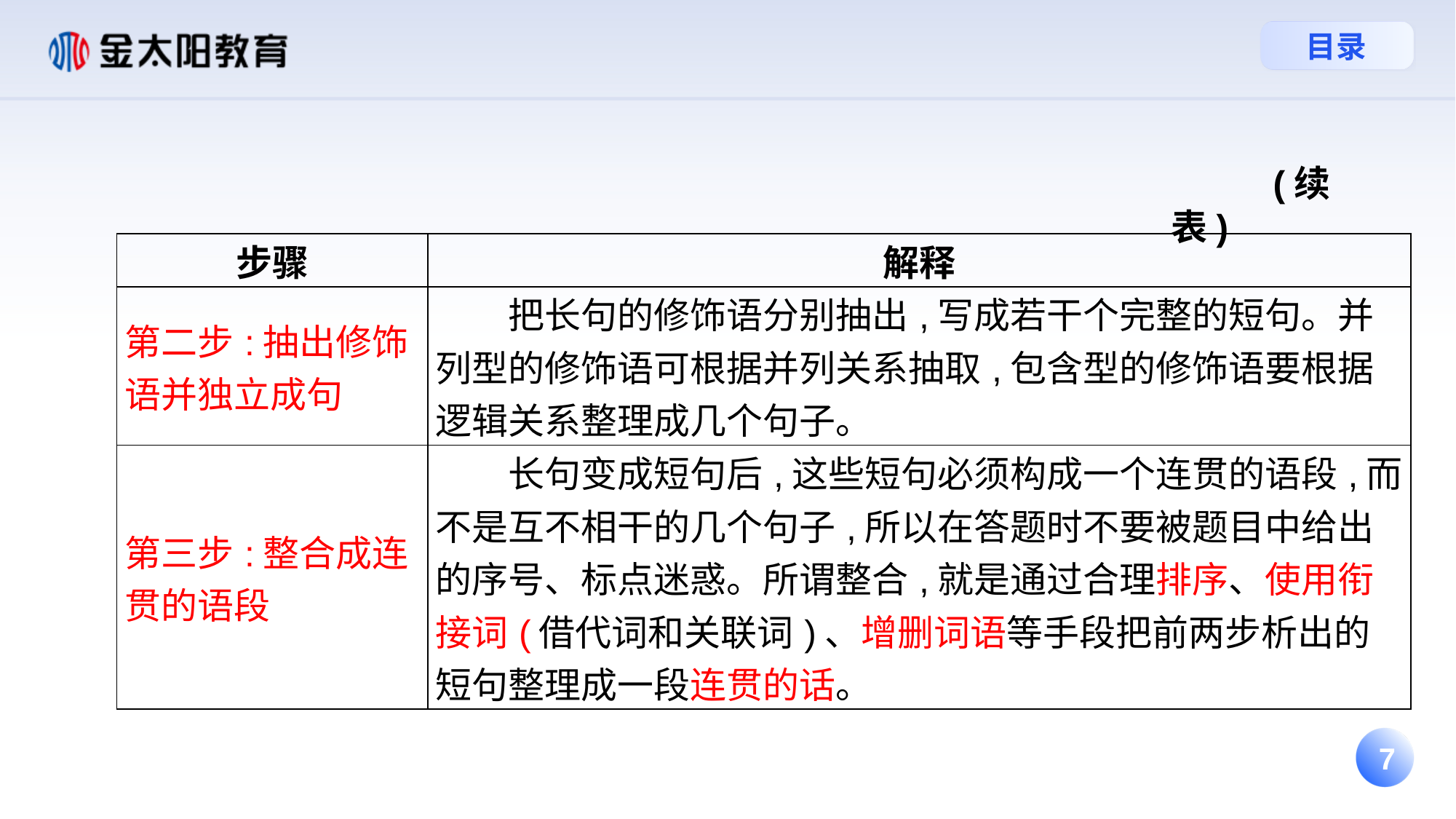

(续表)

| 步骤 | 解释 |
| --- | --- |
| 第二步:抽出修饰语并独立成句 | 把长句的修饰语分别抽出,写成若干个完整的短句。并列型的修饰语可根据并列关系抽取,包含型的修饰语要根据逻辑关系整理成几个句子。 |
| 第三步:整合成连贯的语段 | 长句变成短句后,这些短句必须构成一个连贯的语段,而不是互不相干的几个句子,所以在答题时不要被题目中给出的序号、标点迷惑。所谓整合,就是通过合理排序、使用衔接词(借代词和关联词)、增删词语等手段把前两步析出的短句整理成一段连贯的话。 |